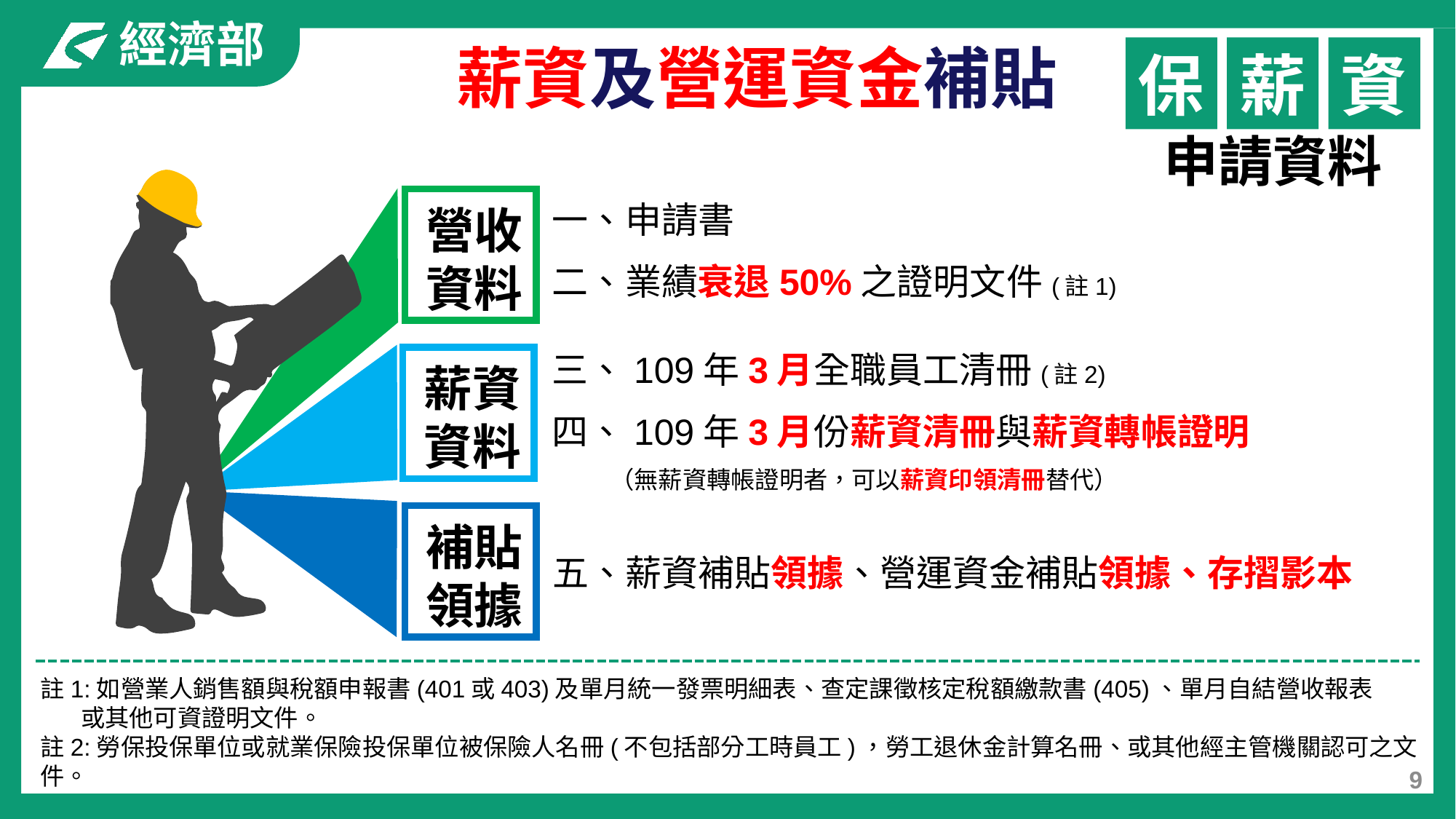

薪資及營運資金補貼
保
薪
資
申請資料

營收
資料

薪資
資料

補貼
領據
一、申請書
二、業績衰退50%之證明文件(註1)
三、109年3月全職員工清冊(註2)
四、109年3月份薪資清冊與薪資轉帳證明
      （無薪資轉帳證明者，可以薪資印領清冊替代）
五、薪資補貼領據、營運資金補貼領據、存摺影本
註1:如營業人銷售額與稅額申報書(401或403)及單月統一發票明細表、查定課徵核定稅額繳款書(405)、單月自結營收報表
　   或其他可資證明文件。
註2:勞保投保單位或就業保險投保單位被保險人名冊(不包括部分工時員工)，勞工退休金計算名冊、或其他經主管機關認可之文件。
9